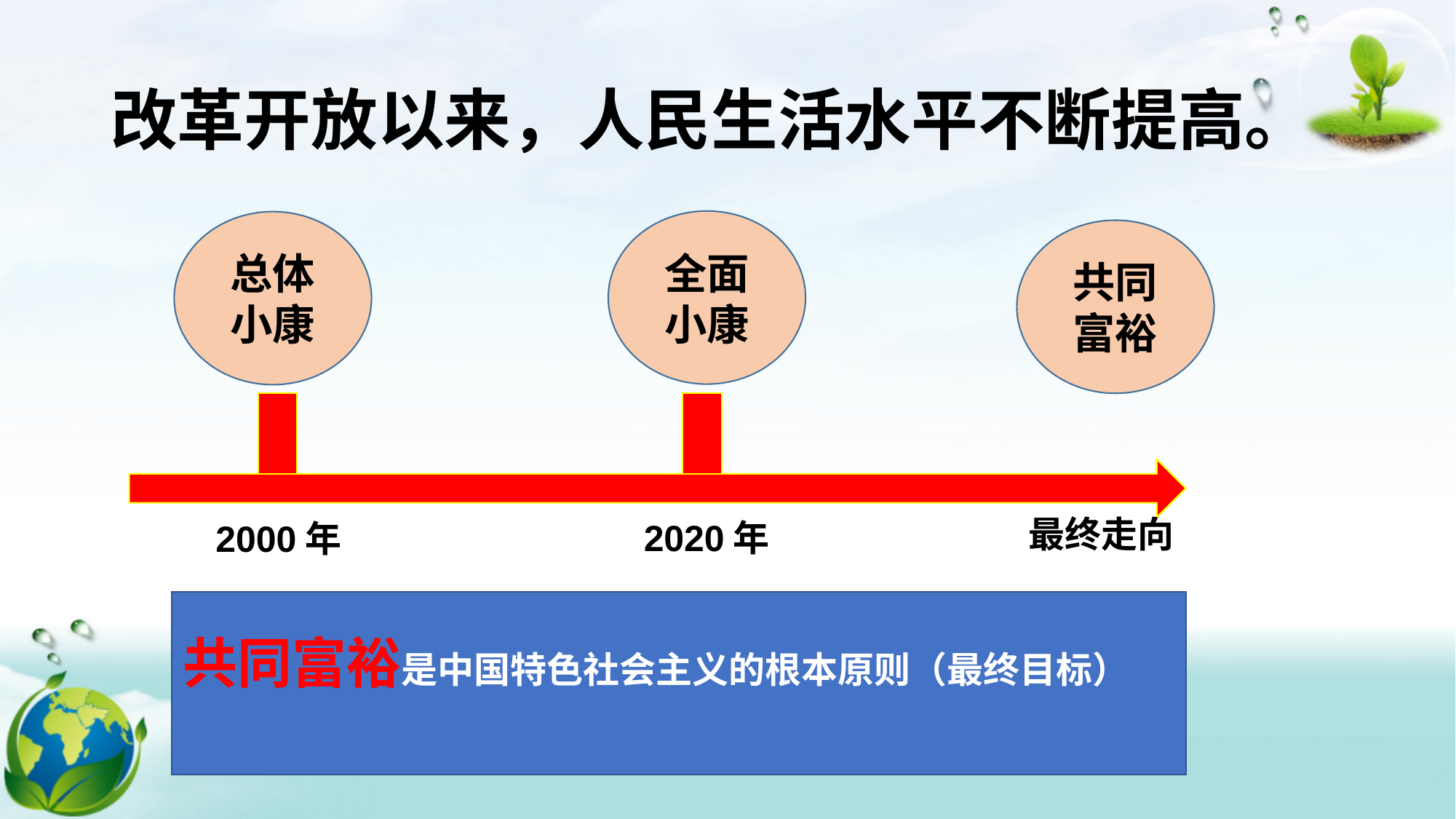

# 改革开放以来，人民生活水平不断提高。
全面小康
总体小康
共同富裕

最终走向
2020年
2000年
共同富裕是中国特色社会主义的根本原则（最终目标）